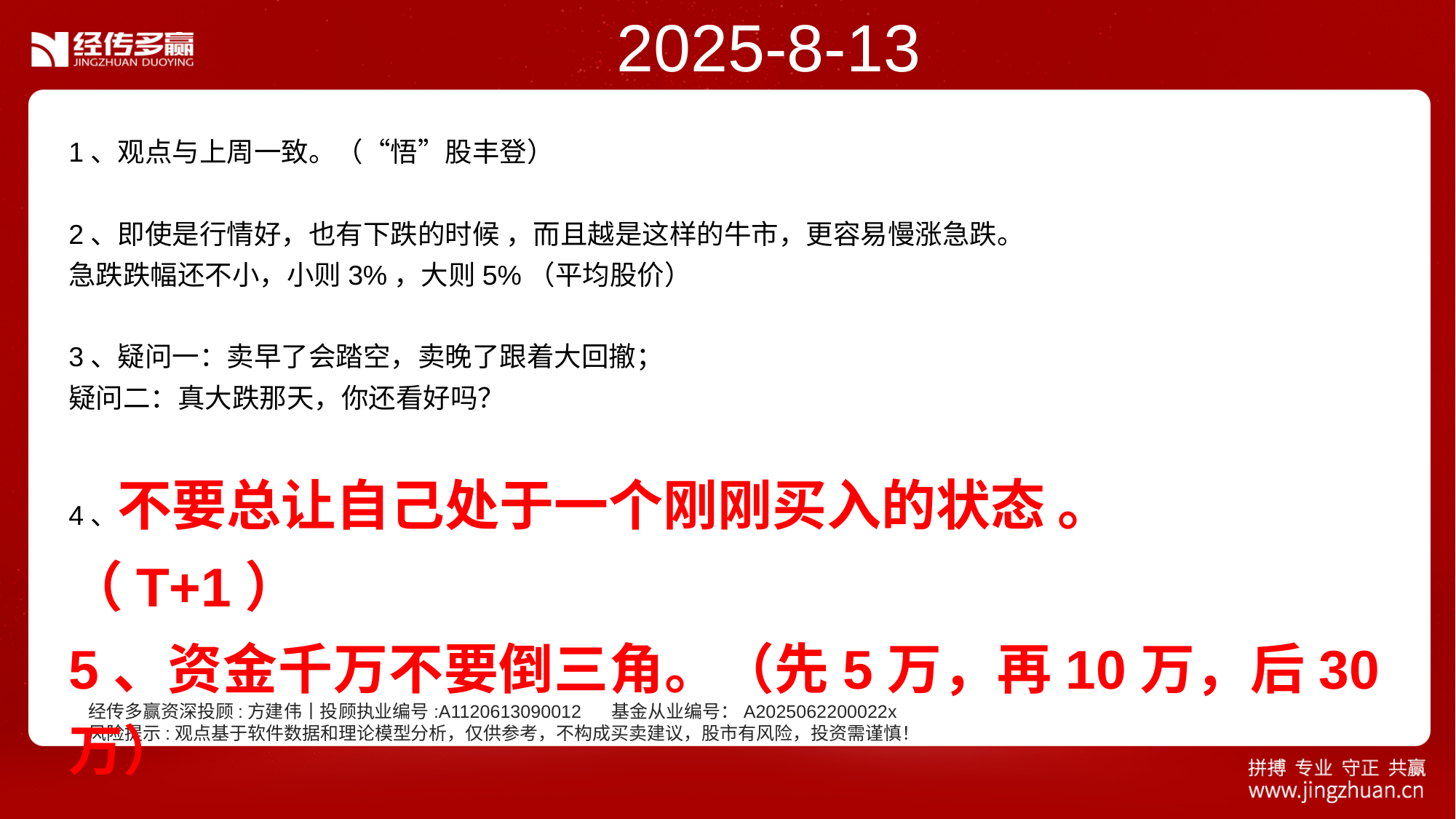

2025-8-13
1、观点与上周一致。（“悟”股丰登）

2、即使是行情好，也有下跌的时候 ，而且越是这样的牛市，更容易慢涨急跌。
急跌跌幅还不小，小则3%，大则5%（平均股价）

3、疑问一：卖早了会踏空，卖晚了跟着大回撤；
疑问二：真大跌那天，你还看好吗？

4、不要总让自己处于一个刚刚买入的状态 。
（T+1）
5、资金千万不要倒三角。（先5万，再10万，后30万）